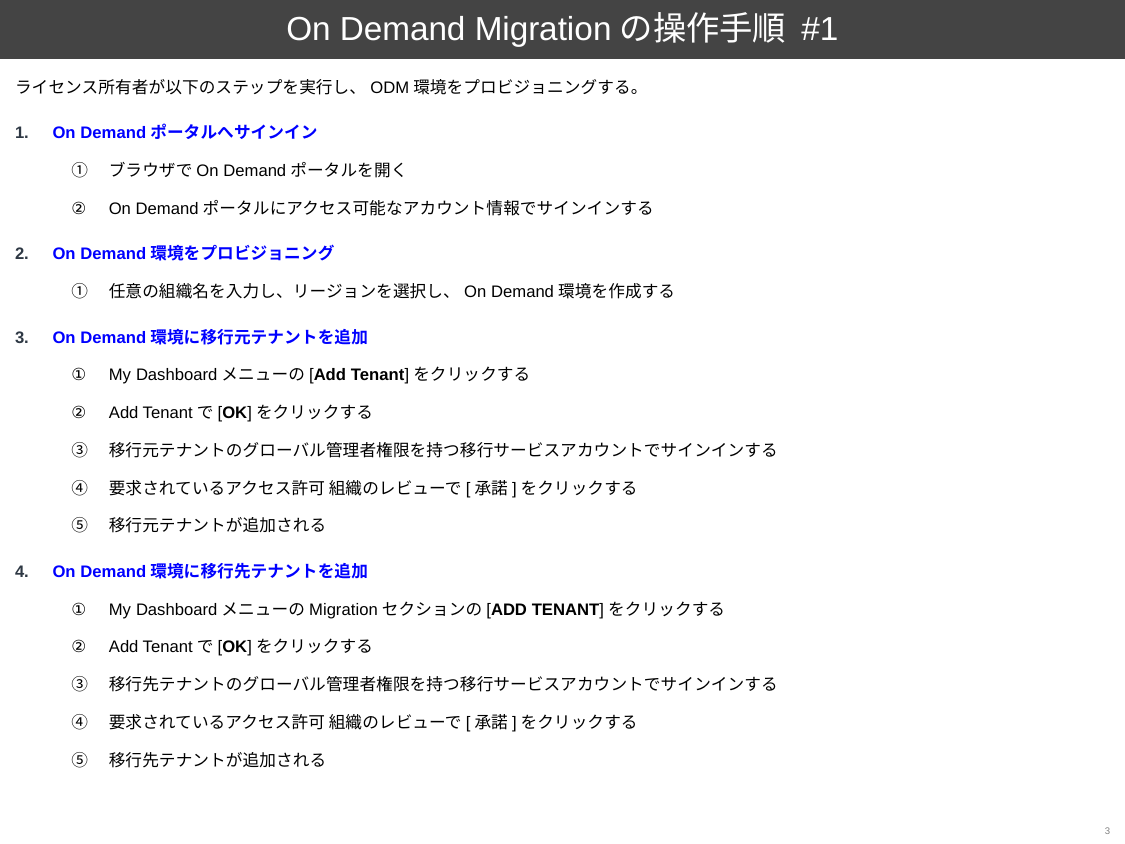

# On Demand Migrationの操作手順 #1
ライセンス所有者が以下のステップを実行し、ODM環境をプロビジョニングする。
On Demandポータルへサインイン
ブラウザでOn Demandポータルを開く
On Demandポータルにアクセス可能なアカウント情報でサインインする
On Demand環境をプロビジョニング
任意の組織名を入力し、リージョンを選択し、On Demand環境を作成する
On Demand環境に移行元テナントを追加
My Dashboardメニューの[Add Tenant]をクリックする
Add Tenantで[OK]をクリックする
移行元テナントのグローバル管理者権限を持つ移行サービスアカウントでサインインする
要求されているアクセス許可 組織のレビューで[承諾]をクリックする
移行元テナントが追加される
On Demand環境に移行先テナントを追加
My DashboardメニューのMigrationセクションの[ADD TENANT]をクリックする
Add Tenantで[OK]をクリックする
移行先テナントのグローバル管理者権限を持つ移行サービスアカウントでサインインする
要求されているアクセス許可 組織のレビューで[承諾]をクリックする
移行先テナントが追加される